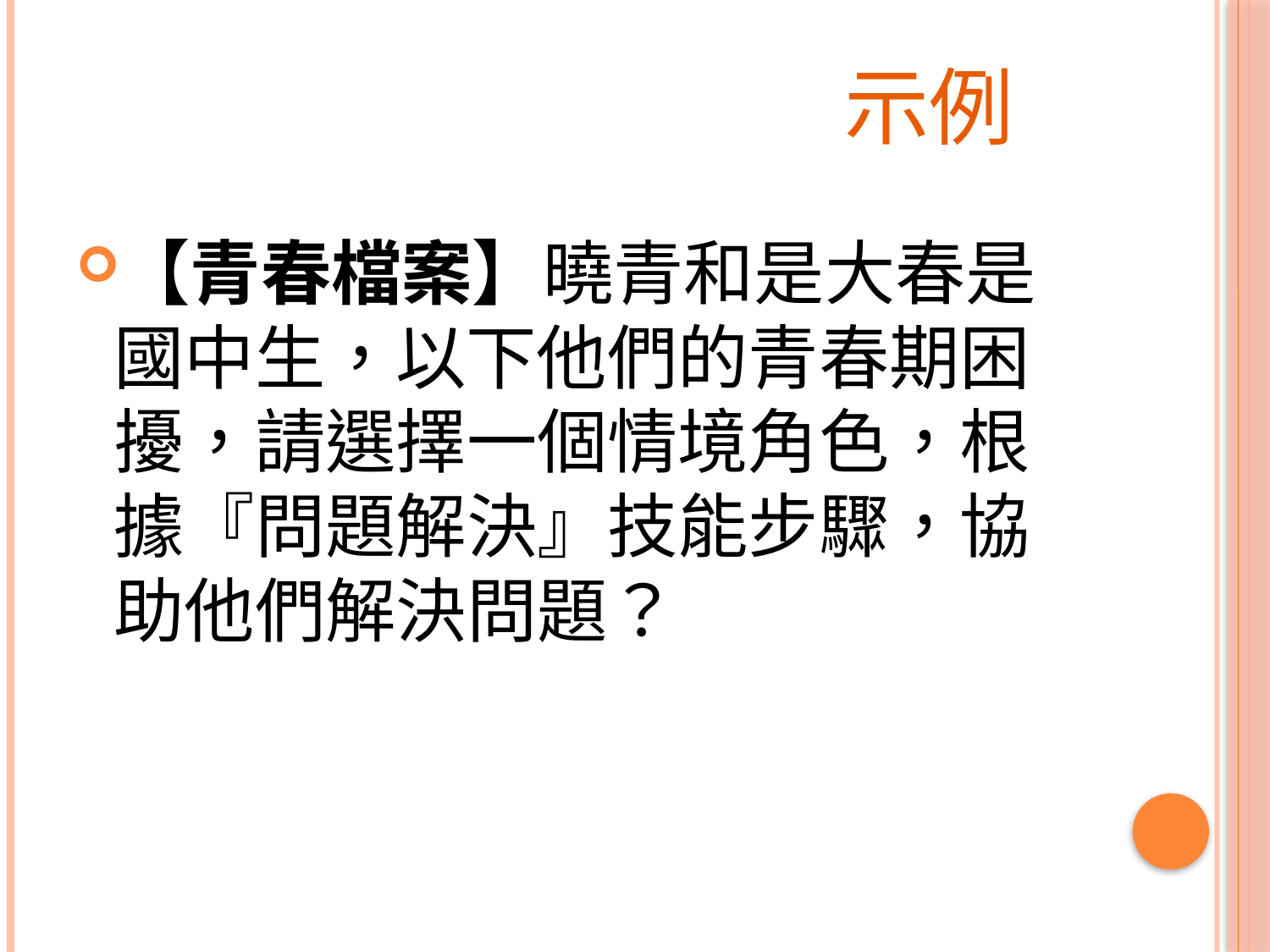

# 認知~技能概念  示例
【青春檔案】曉青和是大春是國中生，以下他們的青春期困擾，請選擇一個情境角色，根據『問題解決』技能步驟，協助他們解決問題？